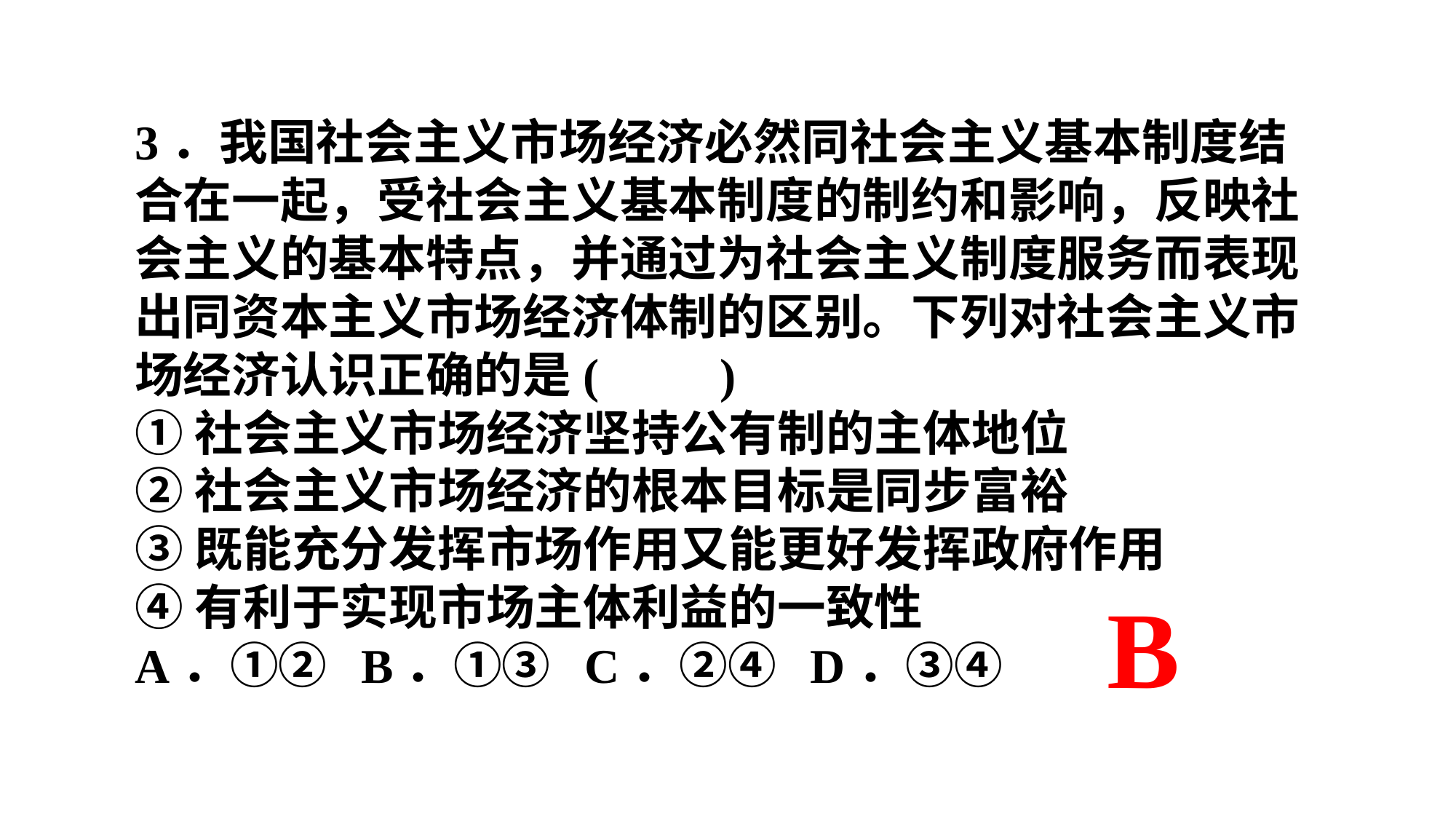

3．我国社会主义市场经济必然同社会主义基本制度结合在一起，受社会主义基本制度的制约和影响，反映社会主义的基本特点，并通过为社会主义制度服务而表现出同资本主义市场经济体制的区别。下列对社会主义市场经济认识正确的是(　　)
①社会主义市场经济坚持公有制的主体地位
②社会主义市场经济的根本目标是同步富裕
③既能充分发挥市场作用又能更好发挥政府作用
④有利于实现市场主体利益的一致性
A．①②  B．①③  C．②④  D．③④
B